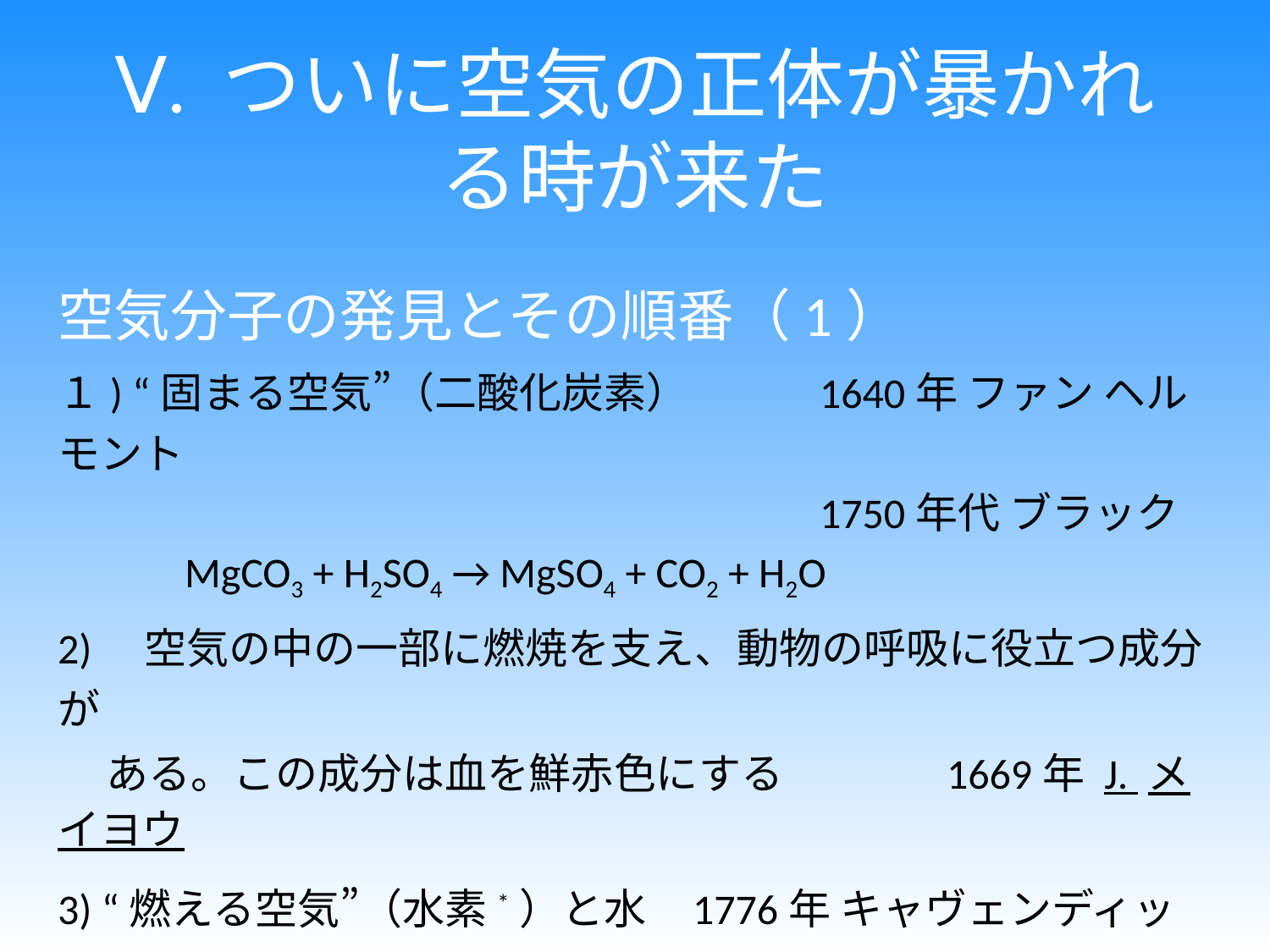

# Ⅴ. ついに空気の正体が暴かれる時が来た
空気分子の発見とその順番（1）
１) “固まる空気”（二酸化炭素）  	1640年 ファン ヘルモント
　　　　　 　　　　　　　　　　           	1750年代 ブラック
	MgCO3 + H2SO4 → MgSO4 + CO2 + H2O
2)　空気の中の一部に燃焼を支え、動物の呼吸に役立つ成分が
    ある。この成分は血を鮮赤色にする　　　	1669年 J. メイヨウ
3) “燃える空気”（水素*）と水 	1776年 キャヴェンディッシュ
	H2 + O2 → H2O　   （この発見で水は元素ではなくなった）
                                                                                           *水素 0.0000055 %